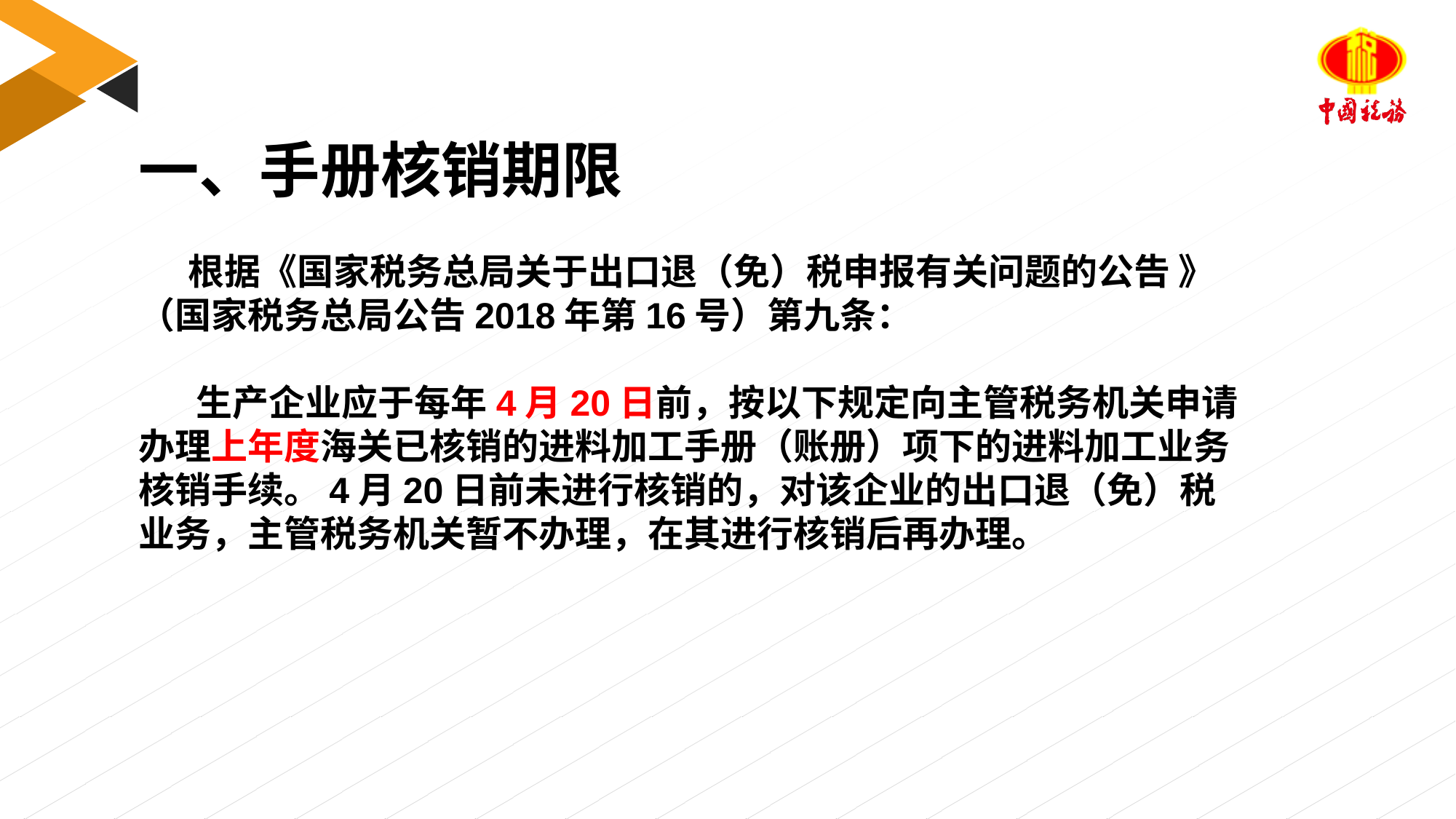

一、手册核销期限

     根据《国家税务总局关于出口退（免）税申报有关问题的公告 》（国家税务总局公告2018年第16号）第九条：

      生产企业应于每年4月20日前，按以下规定向主管税务机关申请办理上年度海关已核销的进料加工手册（账册）项下的进料加工业务核销手续。4月20日前未进行核销的，对该企业的出口退（免）税业务，主管税务机关暂不办理，在其进行核销后再办理。